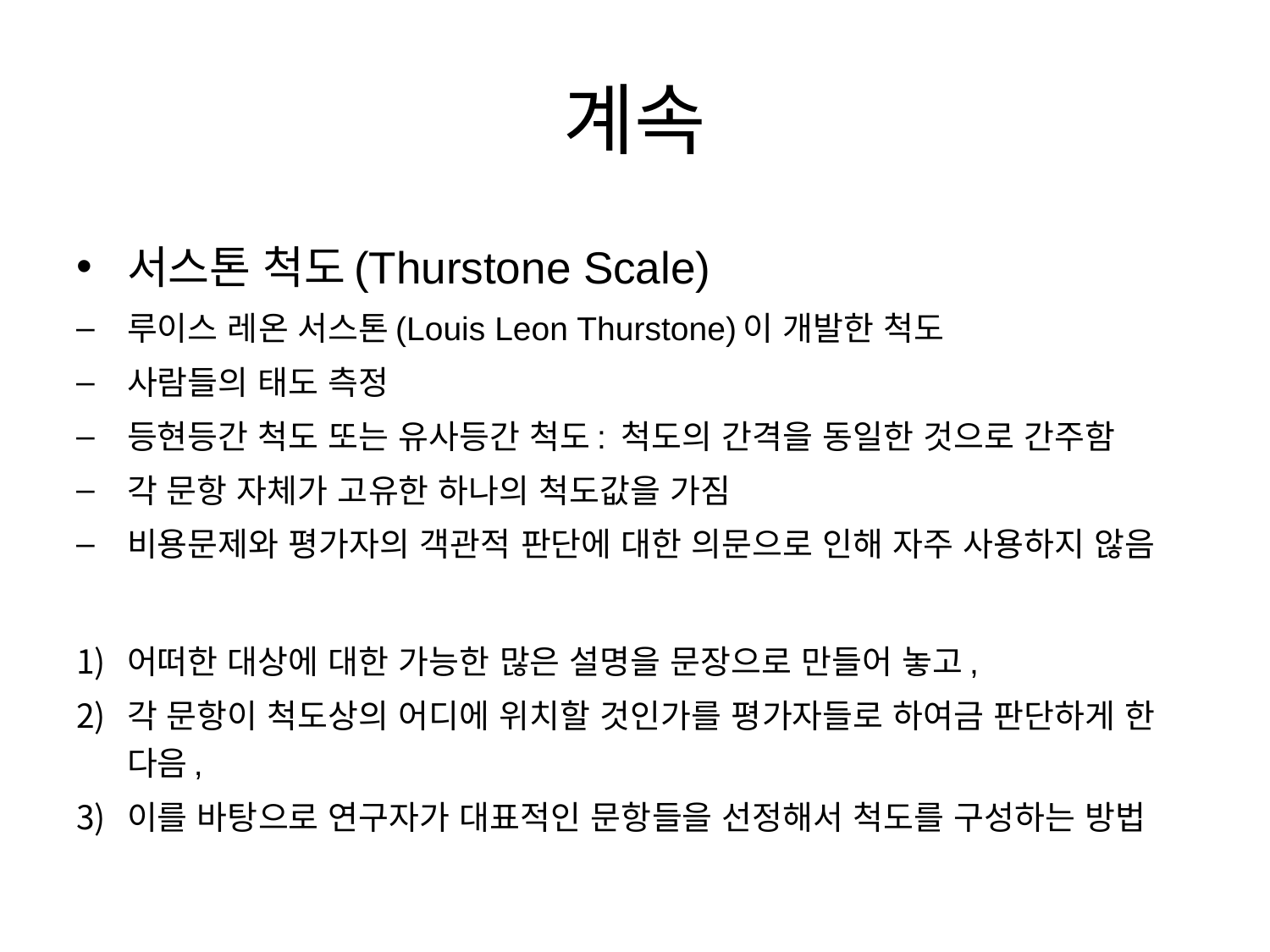

# 계속
서스톤 척도(Thurstone Scale)
루이스 레온 서스톤(Louis Leon Thurstone)이 개발한 척도
사람들의 태도 측정
등현등간 척도 또는 유사등간 척도: 척도의 간격을 동일한 것으로 간주함
각 문항 자체가 고유한 하나의 척도값을 가짐
비용문제와 평가자의 객관적 판단에 대한 의문으로 인해 자주 사용하지 않음

어떠한 대상에 대한 가능한 많은 설명을 문장으로 만들어 놓고,
각 문항이 척도상의 어디에 위치할 것인가를 평가자들로 하여금 판단하게 한 다음,
이를 바탕으로 연구자가 대표적인 문항들을 선정해서 척도를 구성하는 방법